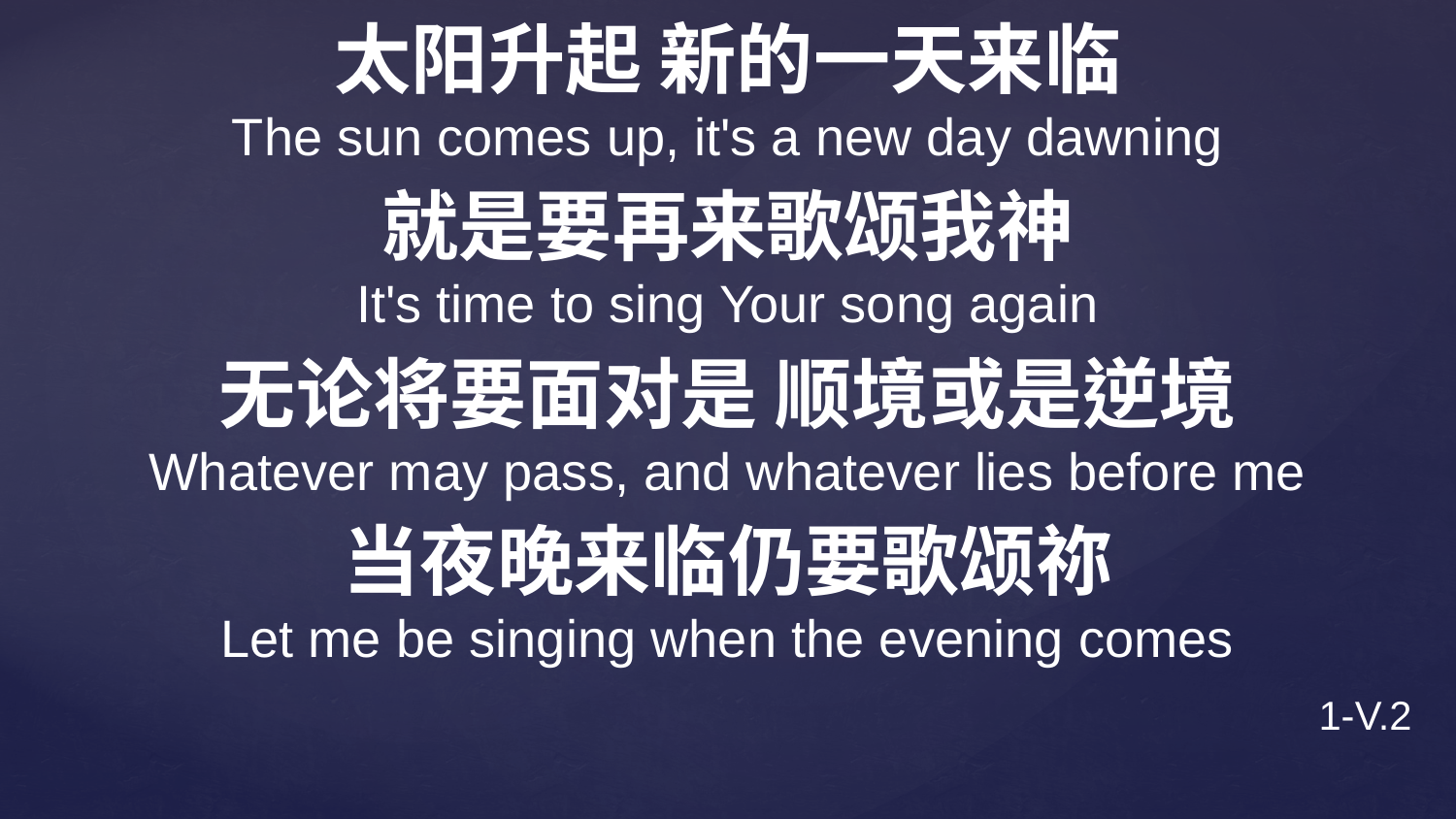

太阳升起 新的一天来临
The sun comes up, it's a new day dawning
就是要再来歌颂我神
It's time to sing Your song again
无论将要面对是 顺境或是逆境
Whatever may pass, and whatever lies before me
当夜晚来临仍要歌颂祢
Let me be singing when the evening comes

1-V.2